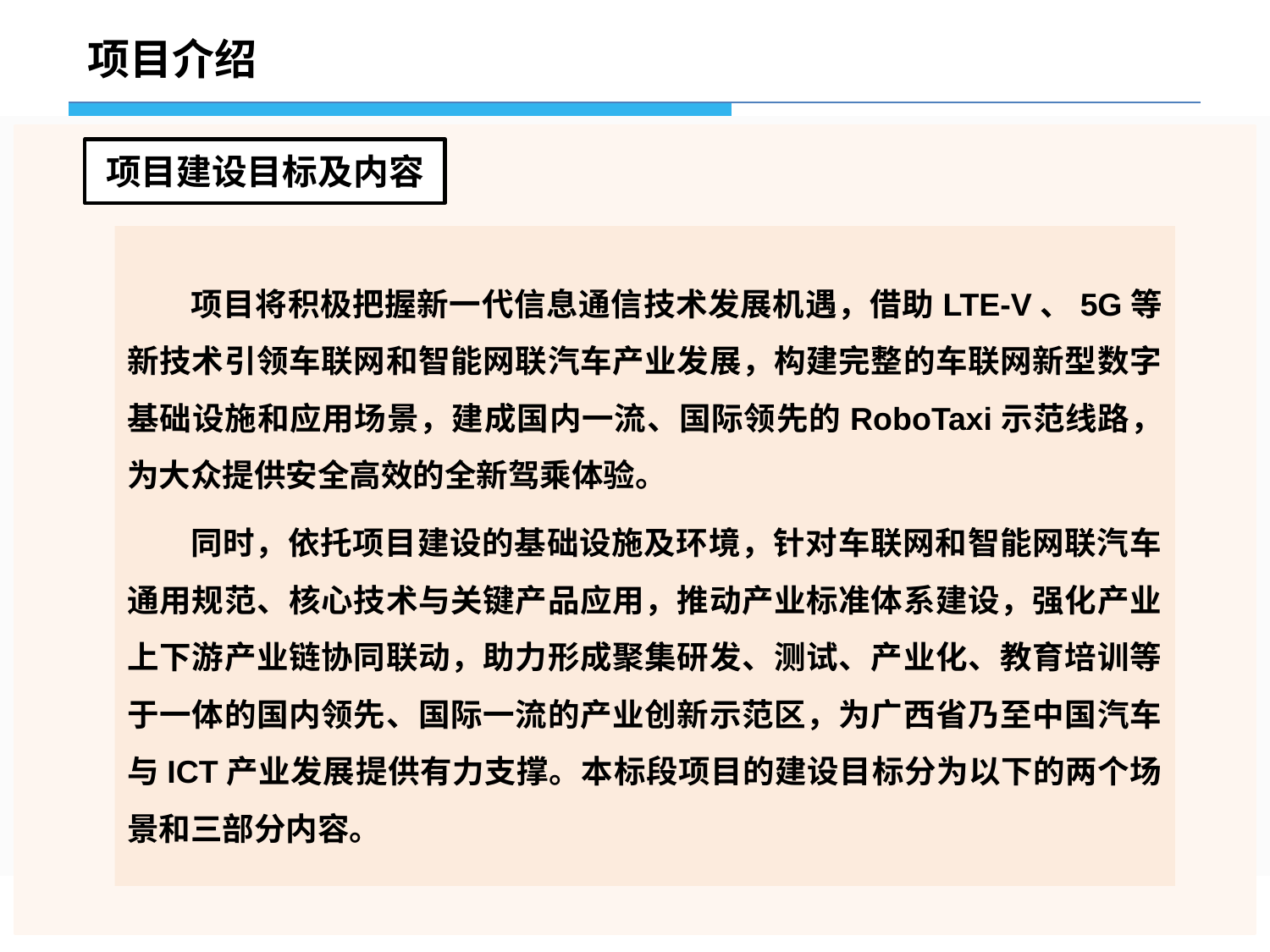

项目介绍
项目建设目标及内容
项目将积极把握新一代信息通信技术发展机遇，借助LTE-V、5G等新技术引领车联网和智能网联汽车产业发展，构建完整的车联网新型数字基础设施和应用场景，建成国内一流、国际领先的RoboTaxi示范线路，为大众提供安全高效的全新驾乘体验。
同时，依托项目建设的基础设施及环境，针对车联网和智能网联汽车通用规范、核心技术与关键产品应用，推动产业标准体系建设，强化产业上下游产业链协同联动，助力形成聚集研发、测试、产业化、教育培训等于一体的国内领先、国际一流的产业创新示范区，为广西省乃至中国汽车与ICT产业发展提供有力支撑。本标段项目的建设目标分为以下的两个场景和三部分内容。